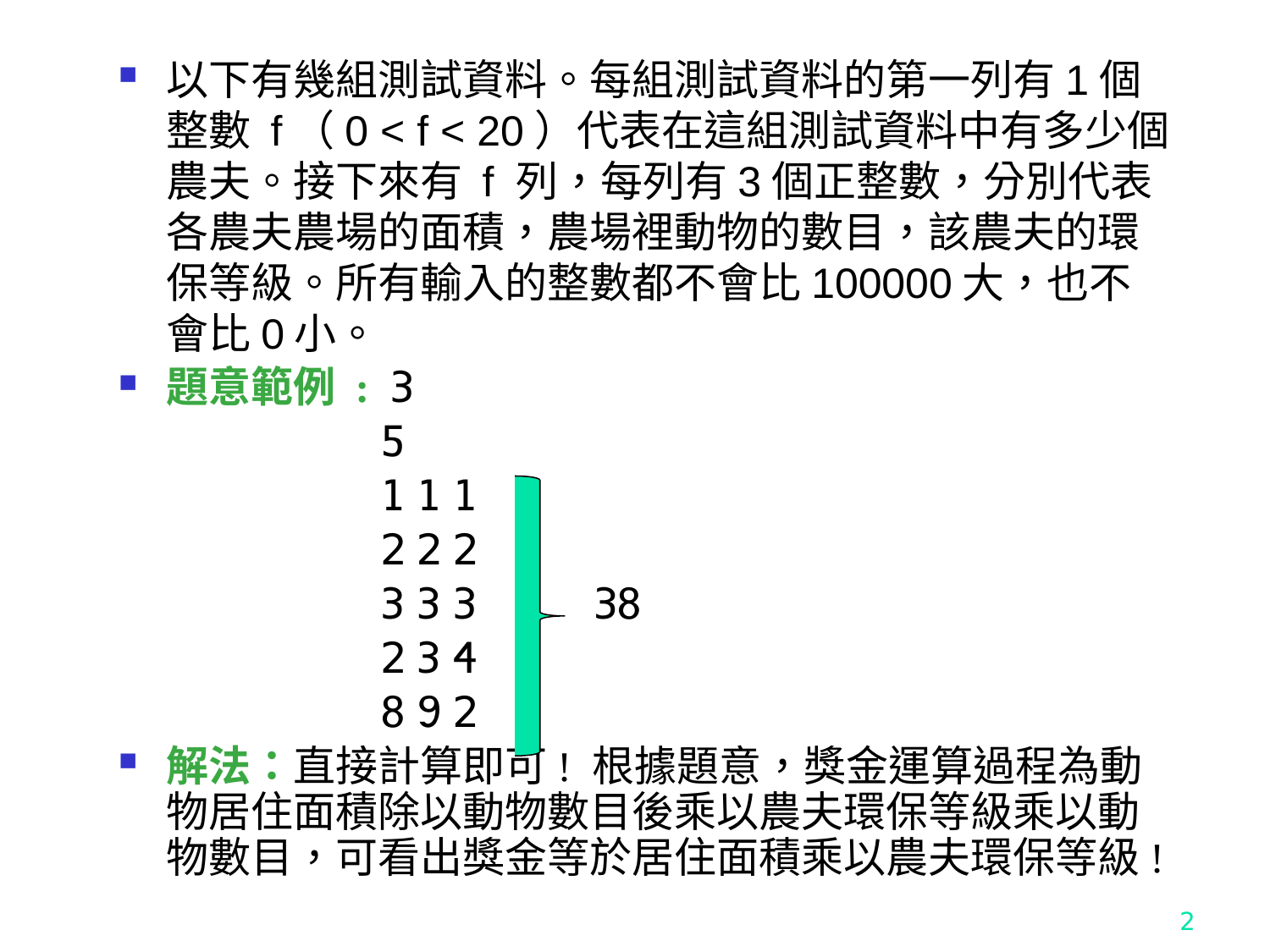

以下有幾組測試資料。每組測試資料的第一列有1個整數 f（0 < f < 20）代表在這組測試資料中有多少個農夫。接下來有 f 列，每列有3個正整數，分別代表各農夫農場的面積，農場裡動物的數目，該農夫的環保等級。所有輸入的整數都不會比100000大，也不會比0小。
題意範例 :  3
                    5
                    1 1 1
                    2 2 2
                    3 3 3         38
                    2 3 4
                    8 9 2
解法：直接計算即可! 根據題意，獎金運算過程為動物居住面積除以動物數目後乘以農夫環保等級乘以動物數目，可看出獎金等於居住面積乘以農夫環保等級!

2